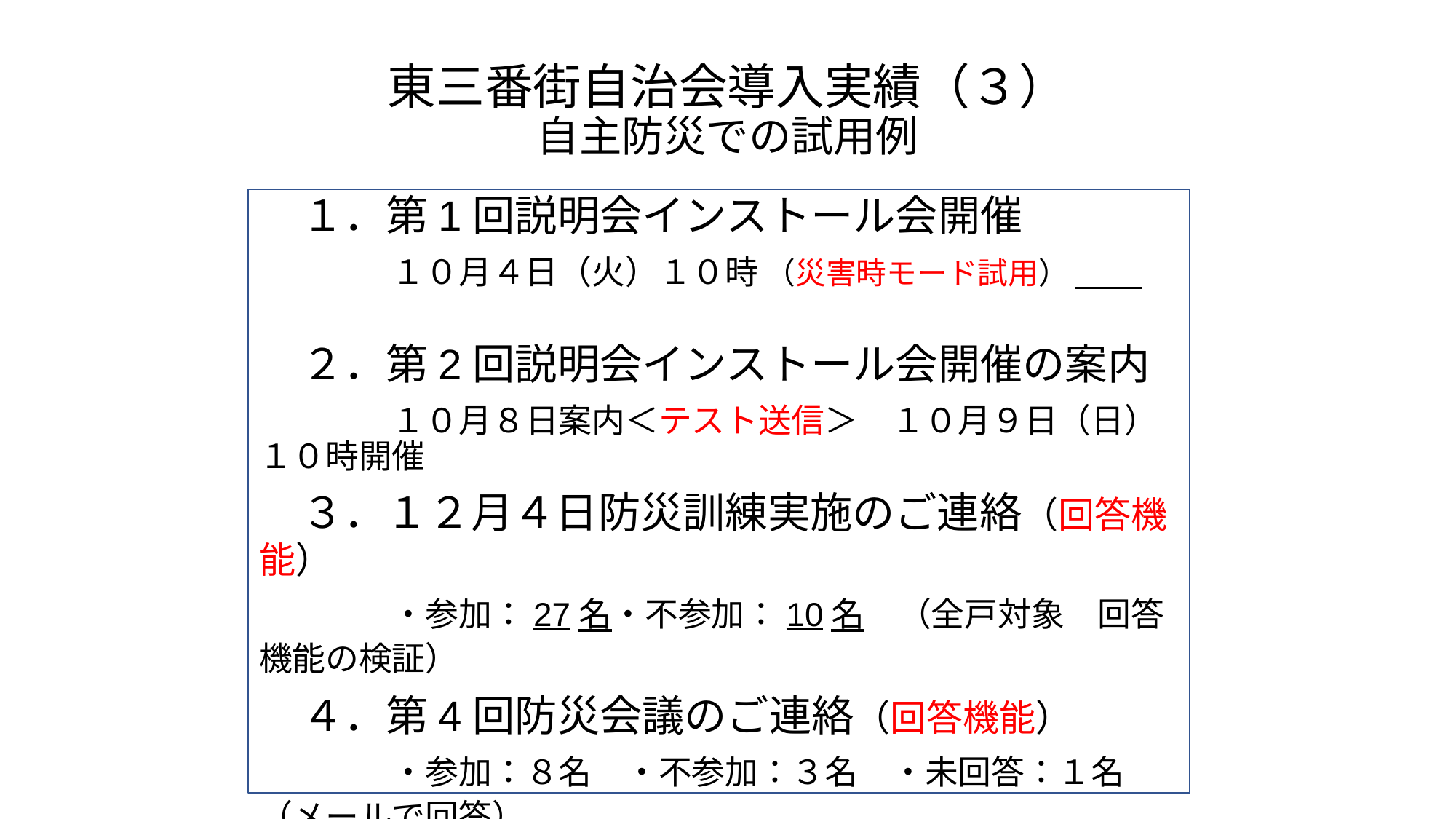

# 東三番街自治会導入実績（３） 自主防災での試用例
　１．第1回説明会インストール会開催
　　　　１０月４日（火）１０時 （災害時モード試用）
　２．第2回説明会インストール会開催の案内
　　　　１０月８日案内＜テスト送信＞　１０月９日（日）１０時開催
　３．１２月４日防災訓練実施のご連絡（回答機能）
　　　　・参加：27名・不参加：10名　（全戸対象　回答機能の検証）
　４．第4回防災会議のご連絡（回答機能）
　　　　・参加：８名　・不参加：３名　・未回答：１名（メールで回答）
　５．回答機能は参加／不参加等の確認に便利
　　　　・メールから結ネットへ変更　　・出欠表作成が不要